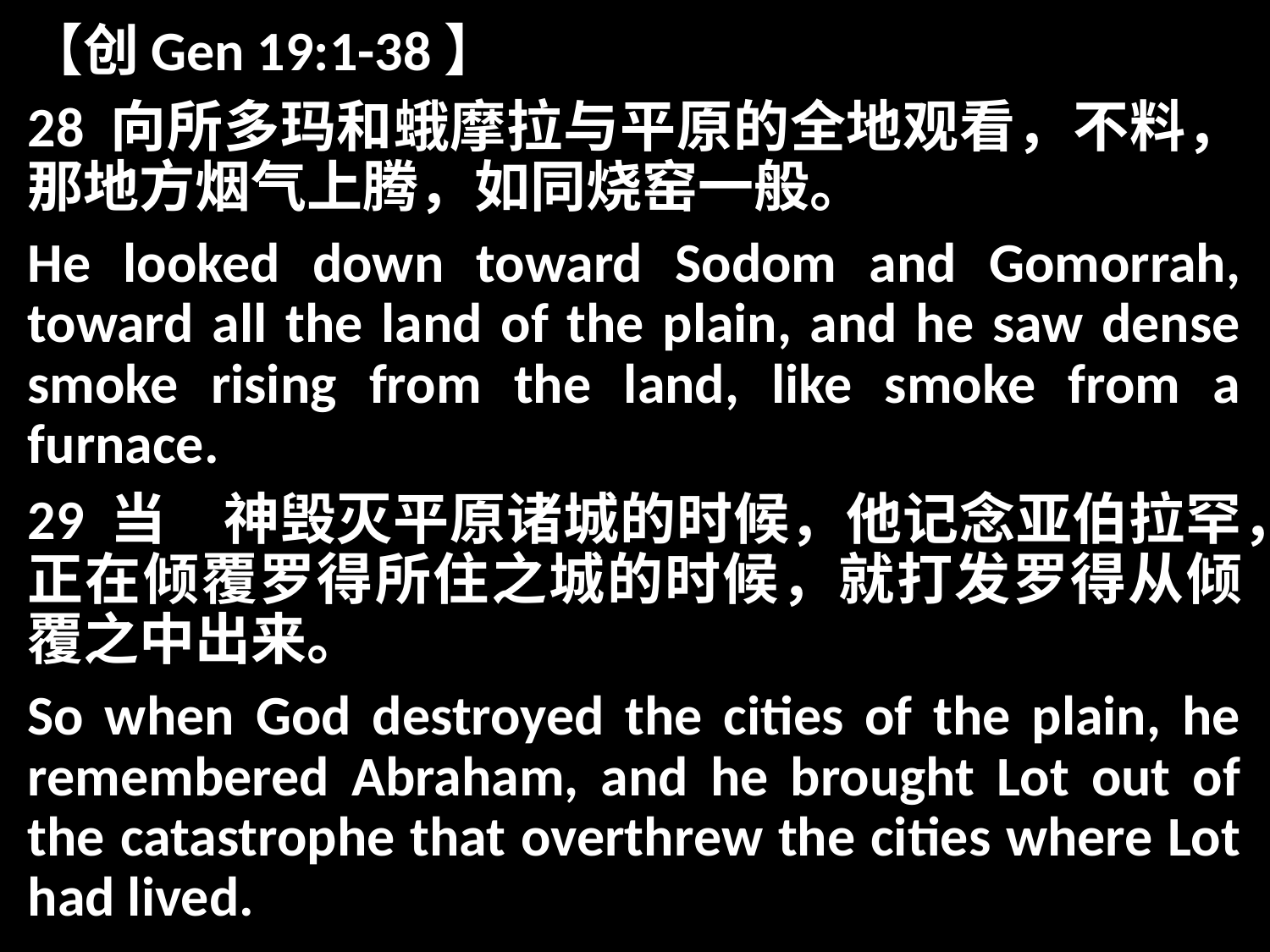

【创Gen 19:1-38】
28 向所多玛和蛾摩拉与平原的全地观看，不料，那地方烟气上腾，如同烧窑一般。
He looked down toward Sodom and Gomorrah, toward all the land of the plain, and he saw dense smoke rising from the land, like smoke from a furnace.
29 当　神毁灭平原诸城的时候，他记念亚伯拉罕，正在倾覆罗得所住之城的时候，就打发罗得从倾覆之中出来。
So when God destroyed the cities of the plain, he remembered Abraham, and he brought Lot out of the catastrophe that overthrew the cities where Lot had lived.